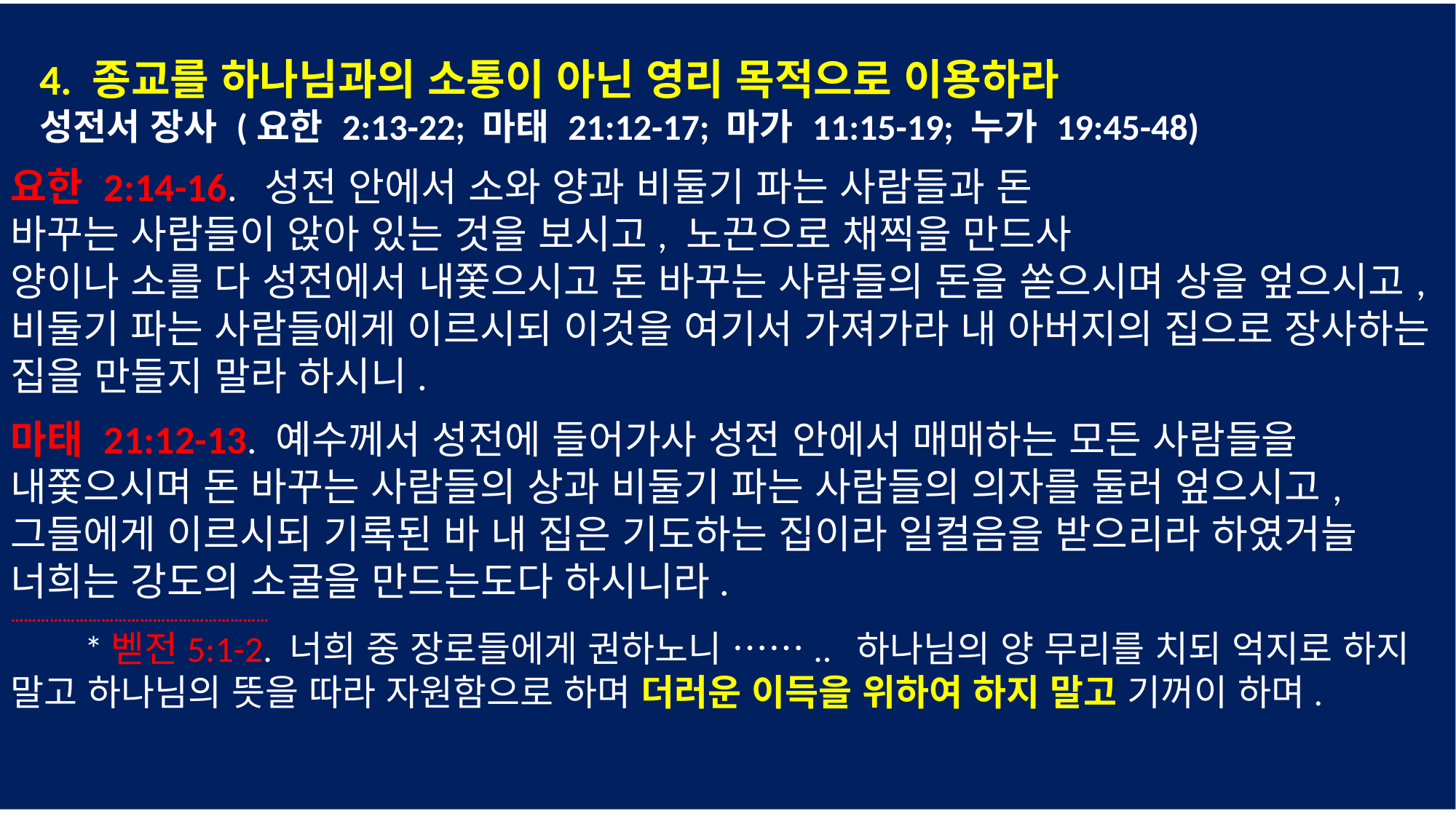

4. 종교를 하나님과의 소통이 아닌 영리 목적으로 이용하라
  성전서 장사 (요한 2:13-22; 마태 21:12-17; 마가 11:15-19; 누가 19:45-48)

요한 2:14-16.  성전 안에서 소와 양과 비둘기 파는 사람들과 돈
바꾸는 사람들이 앉아 있는 것을 보시고, 노끈으로 채찍을 만드사
양이나 소를 다 성전에서 내쫓으시고 돈 바꾸는 사람들의 돈을 쏟으시며 상을 엎으시고, 비둘기 파는 사람들에게 이르시되 이것을 여기서 가져가라 내 아버지의 집으로 장사하는 집을 만들지 말라 하시니.

마태 21:12-13. 예수께서 성전에 들어가사 성전 안에서 매매하는 모든 사람들을 내쫓으시며 돈 바꾸는 사람들의 상과 비둘기 파는 사람들의 의자를 둘러 엎으시고, 그들에게 이르시되 기록된 바 내 집은 기도하는 집이라 일컬음을 받으리라 하였거늘 너희는 강도의 소굴을 만드는도다 하시니라.
……………………………………………………
         *벧전5:1-2. 너희 중 장로들에게 권하노니 ……..  하나님의 양 무리를 치되 억지로 하지 말고 하나님의 뜻을 따라 자원함으로 하며 더러운 이득을 위하여 하지 말고 기꺼이 하며.